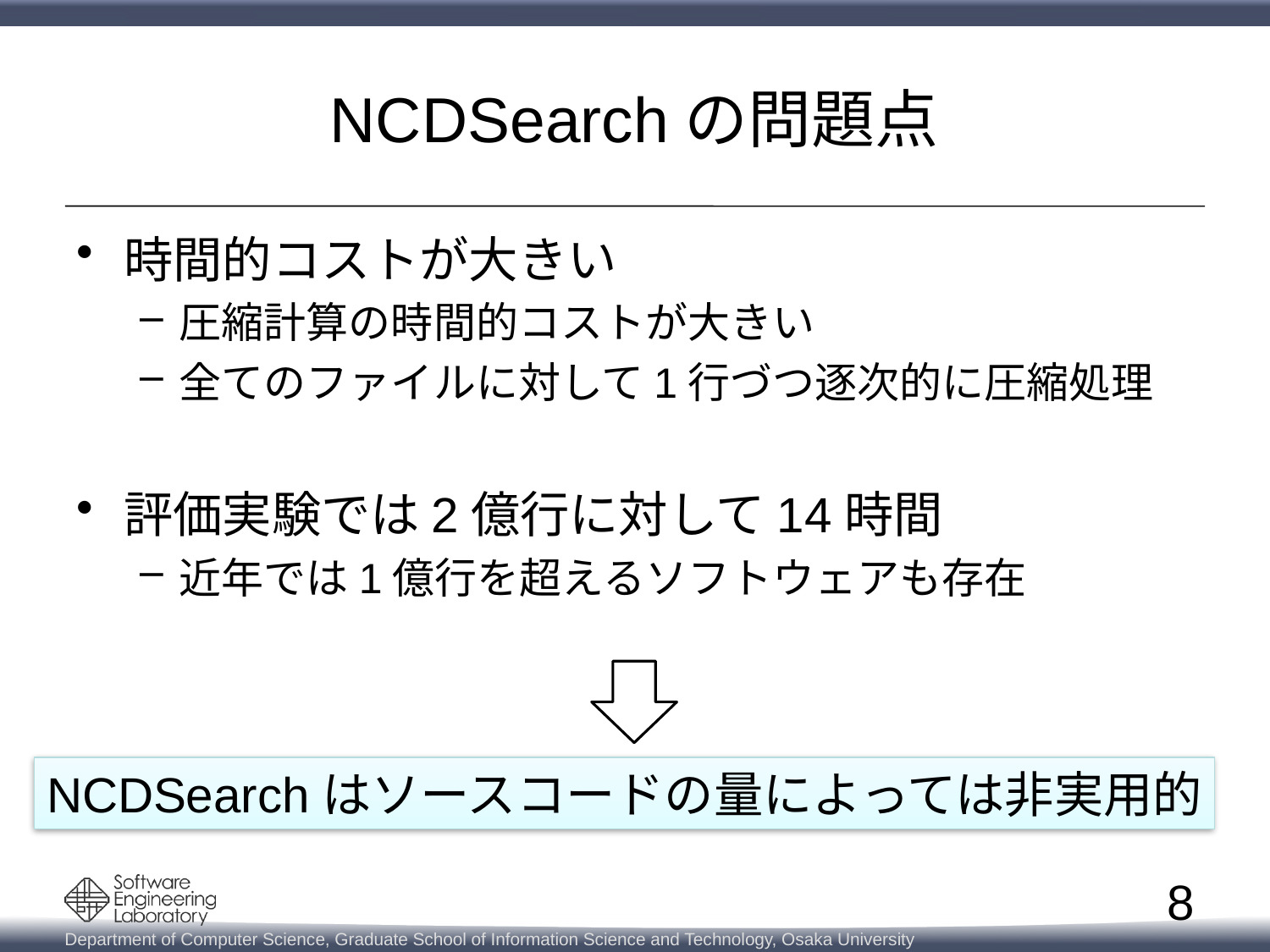

# NCDSearchの問題点
時間的コストが大きい
圧縮計算の時間的コストが大きい
全てのファイルに対して1行づつ逐次的に圧縮処理

評価実験では2億行に対して14時間
近年では1億行を超えるソフトウェアも存在

NCDSearchはソースコードの量によっては非実用的
8